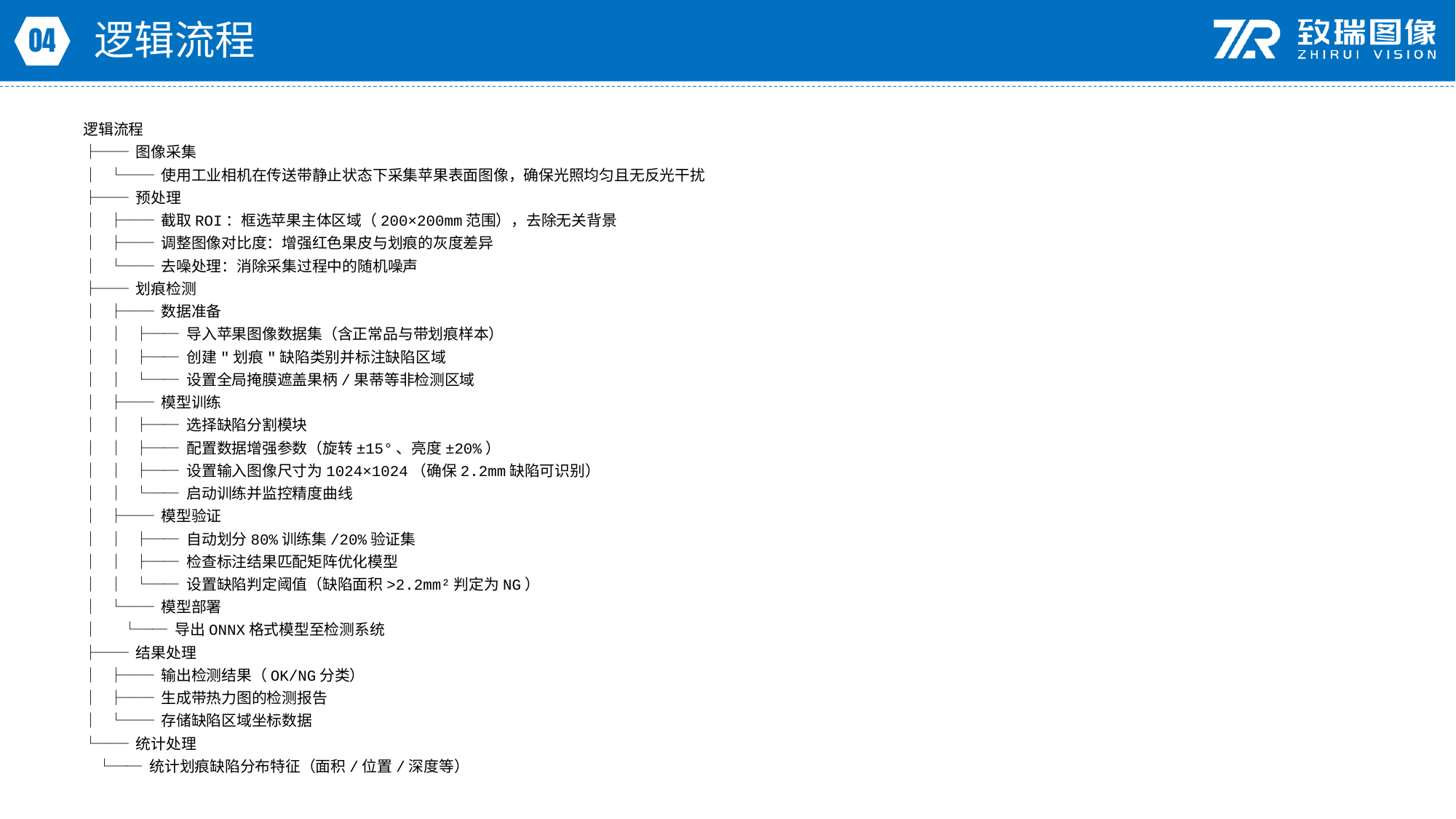

逻辑流程
04

逻辑流程
├── 图像采集
│   └── 使用工业相机在传送带静止状态下采集苹果表面图像，确保光照均匀且无反光干扰
├── 预处理
│   ├── 截取ROI：框选苹果主体区域（200×200mm范围），去除无关背景
│   ├── 调整图像对比度：增强红色果皮与划痕的灰度差异
│   └── 去噪处理：消除采集过程中的随机噪声
├── 划痕检测
│   ├── 数据准备
│   │   ├── 导入苹果图像数据集（含正常品与带划痕样本）
│   │   ├── 创建"划痕"缺陷类别并标注缺陷区域
│   │   └── 设置全局掩膜遮盖果柄/果蒂等非检测区域
│   ├── 模型训练
│   │   ├── 选择缺陷分割模块
│   │   ├── 配置数据增强参数（旋转±15°、亮度±20%）
│   │   ├── 设置输入图像尺寸为1024×1024（确保2.2mm缺陷可识别）
│   │   └── 启动训练并监控精度曲线
│   ├── 模型验证
│   │   ├── 自动划分80%训练集/20%验证集
│   │   ├── 检查标注结果匹配矩阵优化模型
│   │   └── 设置缺陷判定阈值（缺陷面积>2.2mm²判定为NG）
│   └── 模型部署
│       └── 导出ONNX格式模型至检测系统
├── 结果处理
│   ├── 输出检测结果（OK/NG分类）
│   ├── 生成带热力图的检测报告
│   └── 存储缺陷区域坐标数据
└── 统计处理
    └── 统计划痕缺陷分布特征（面积/位置/深度等）